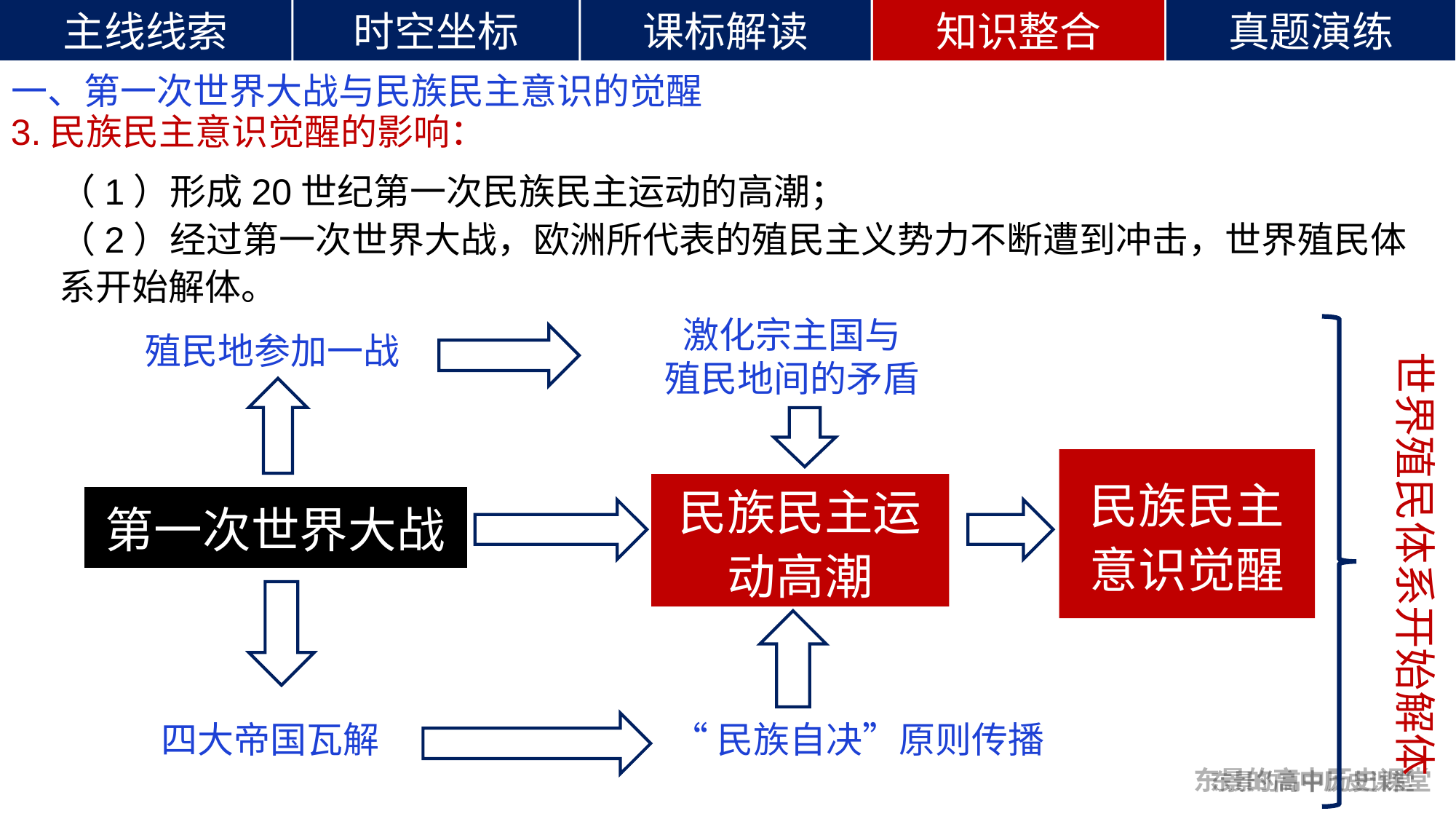

一、第一次世界大战与民族民主意识的觉醒
3.民族民主意识觉醒的影响：
（1）形成20世纪第一次民族民主运动的高潮；
（2）经过第一次世界大战，欧洲所代表的殖民主义势力不断遭到冲击，世界殖民体系开始解体。

激化宗主国与
殖民地间的矛盾

殖民地参加一战
世界殖民体系开始解体

民族民主意识觉醒
民族民主运动高潮
第一次世界大战

四大帝国瓦解
“民族自决”原则传播